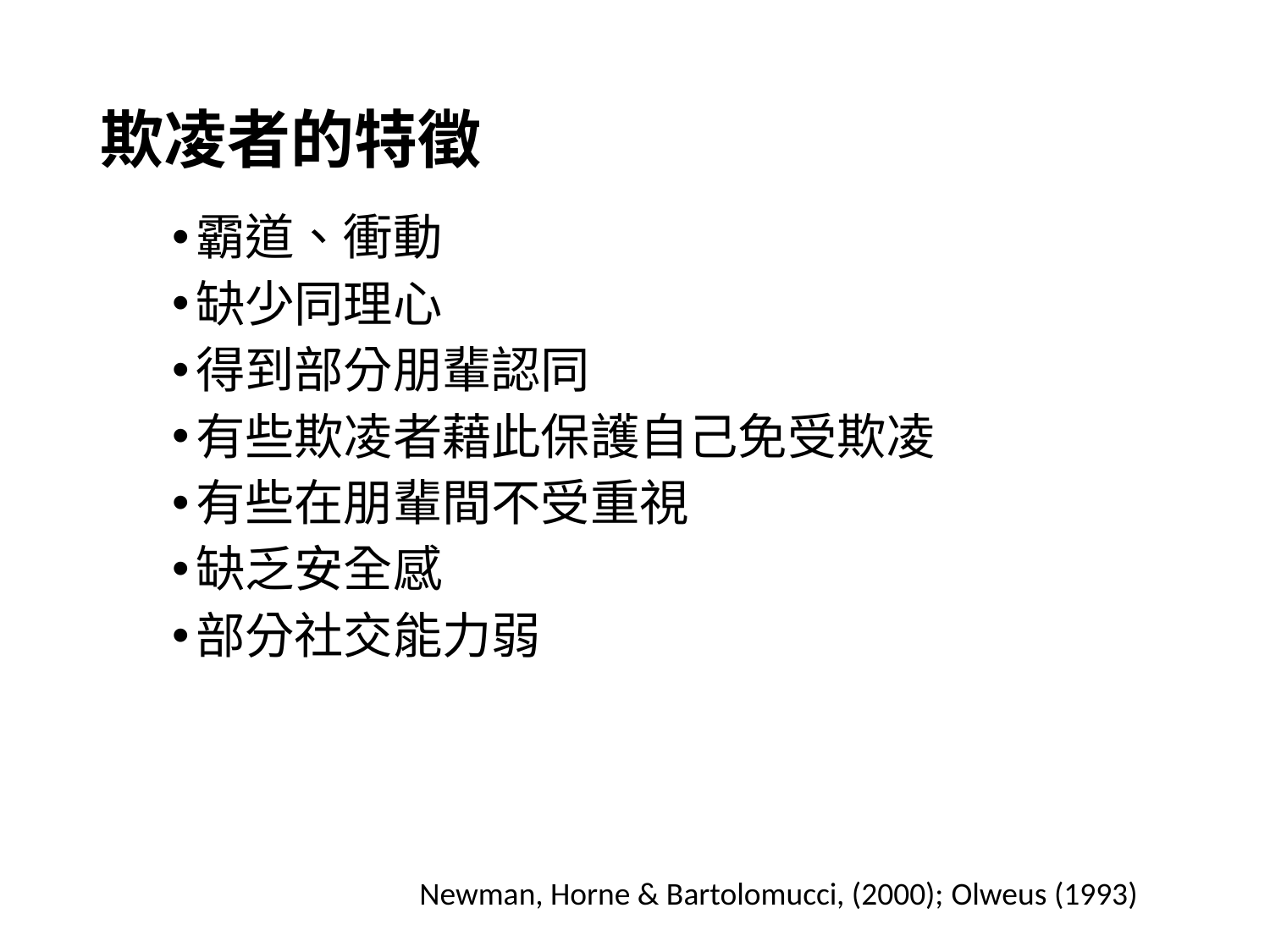

# 欺凌者的特徵
霸道、衝動
缺少同理心
得到部分朋輩認同
有些欺凌者藉此保護自己免受欺凌
有些在朋輩間不受重視
缺乏安全感
部分社交能力弱

Newman, Horne & Bartolomucci, (2000); Olweus (1993)